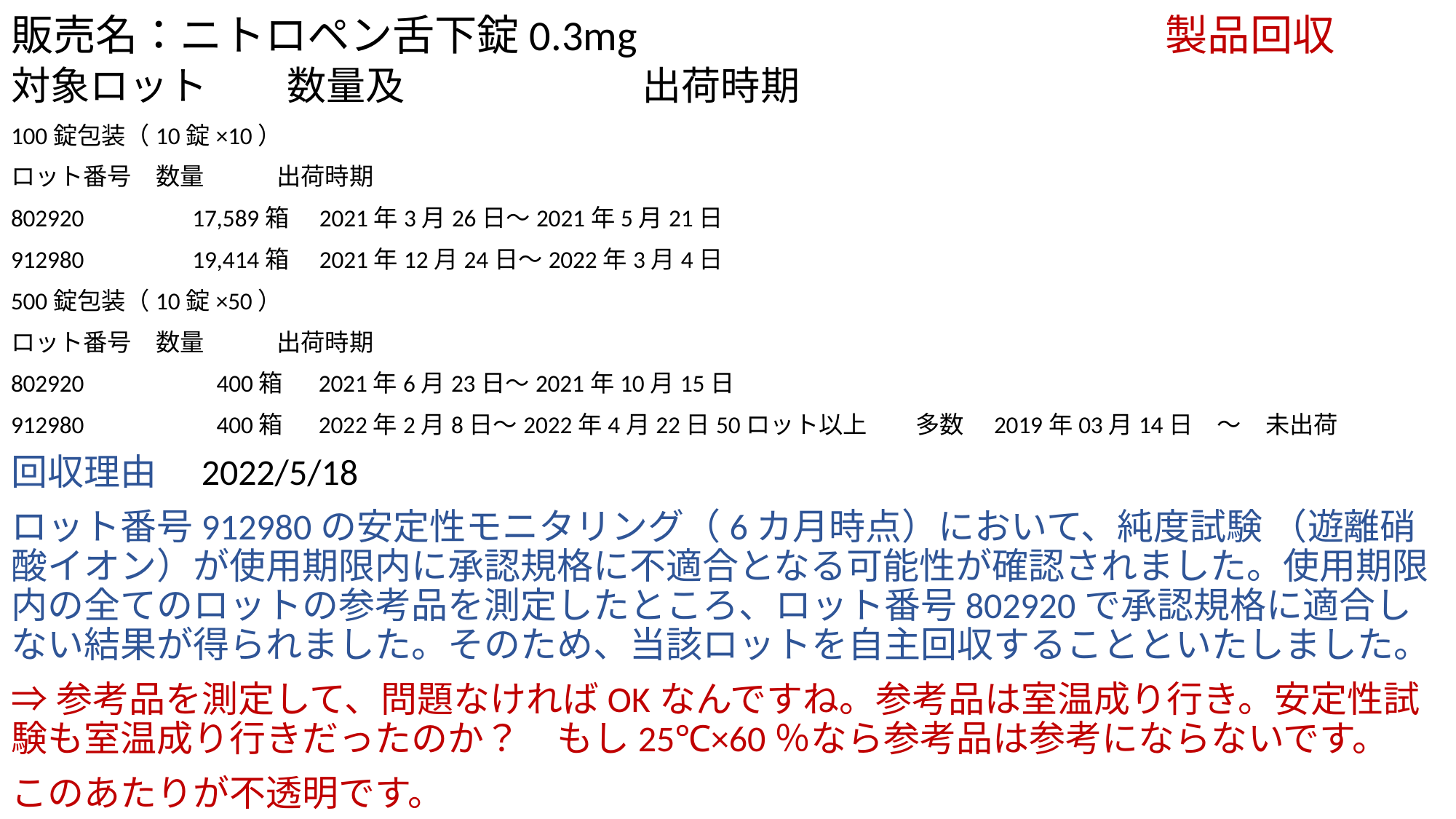

# 販売名：ニトロペン舌下錠0.3mg 　　　　　　　　　　　　製品回収
対象ロット　　数量及　　　　　　出荷時期
100錠包装（10錠×10）
ロット番号　数量　　　出荷時期
802920　　　　17,589箱　2021年3月26日～2021年5月21日
912980　　　　19,414箱　2021年12月24日～2022年3月4日
500錠包装（10錠×50）
ロット番号　数量　　　出荷時期
802920　　　　　400箱　 2021年6月23日～2021年10月15日
912980　　　　　400箱　 2022年2月8日～2022年4月22日50ロット以上　　多数　2019年03月14日　～　未出荷
回収理由　2022/5/18
ロット番号912980の安定性モニタリング（6カ月時点）において、純度試験 （遊離硝酸イオン）が使用期限内に承認規格に不適合となる可能性が確認されました。使用期限内の全てのロットの参考品を測定したところ、ロット番号802920で承認規格に適合しない結果が得られました。そのため、当該ロットを自主回収することといたしました。
⇒参考品を測定して、問題なければOKなんですね。参考品は室温成り行き。安定性試験も室温成り行きだったのか？　もし25℃×60％なら参考品は参考にならないです。
このあたりが不透明です。